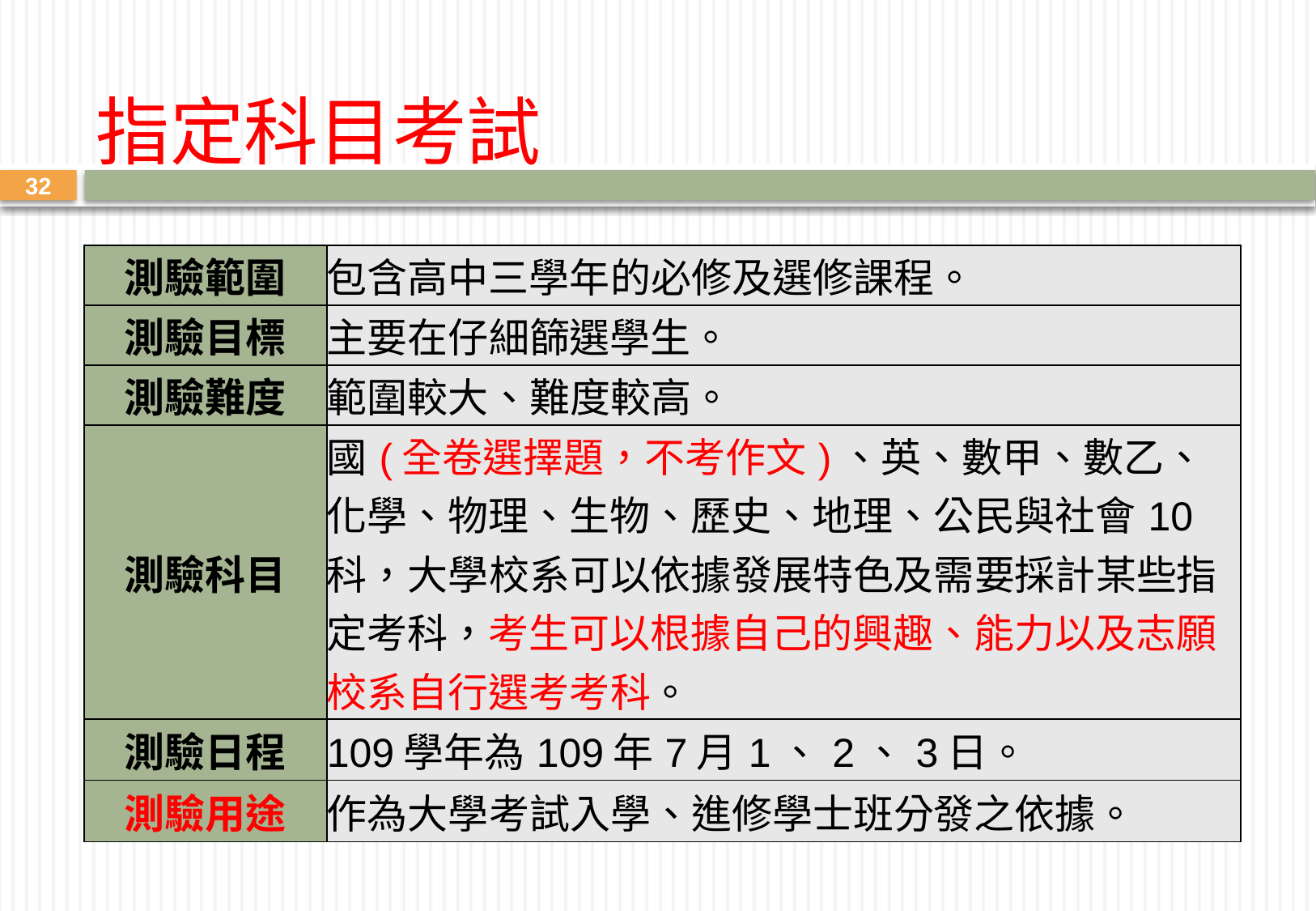

# 指定科目考試
32
| 測驗範圍 | 包含高中三學年的必修及選修課程。 |
| --- | --- |
| 測驗目標 | 主要在仔細篩選學生。 |
| 測驗難度 | 範圍較大、難度較高。 |
| 測驗科目 | 國(全卷選擇題，不考作文)、英、數甲、數乙、化學、物理、生物、歷史、地理、公民與社會10科，大學校系可以依據發展特色及需要採計某些指定考科，考生可以根據自己的興趣、能力以及志願校系自行選考考科。 |
| 測驗日程 | 109學年為109年7月1、2、3日。 |
| 測驗用途 | 作為大學考試入學、進修學士班分發之依據。 |